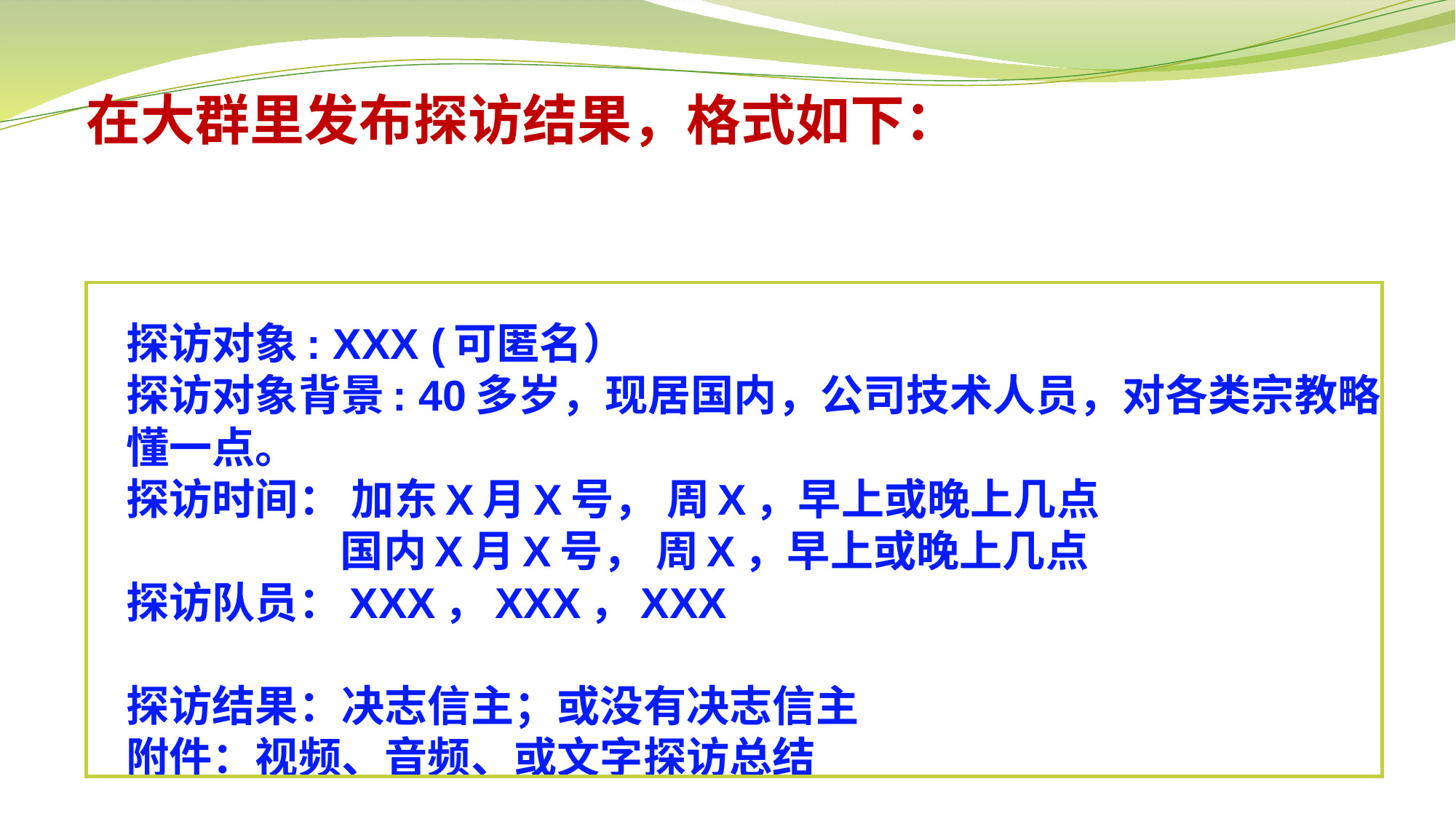

# 在大群里发布探访结果，格式如下：

探访对象: XXX (可匿名）
探访对象背景: 40多岁，现居国内，公司技术人员，对各类宗教略懂一点。
探访时间： 加东X月X号， 周X，早上或晚上几点
                     国内X月X号， 周X，早上或晚上几点
探访队员：XXX，XXX，XXX

探访结果：决志信主；或没有决志信主
附件：视频、音频、或文字探访总结